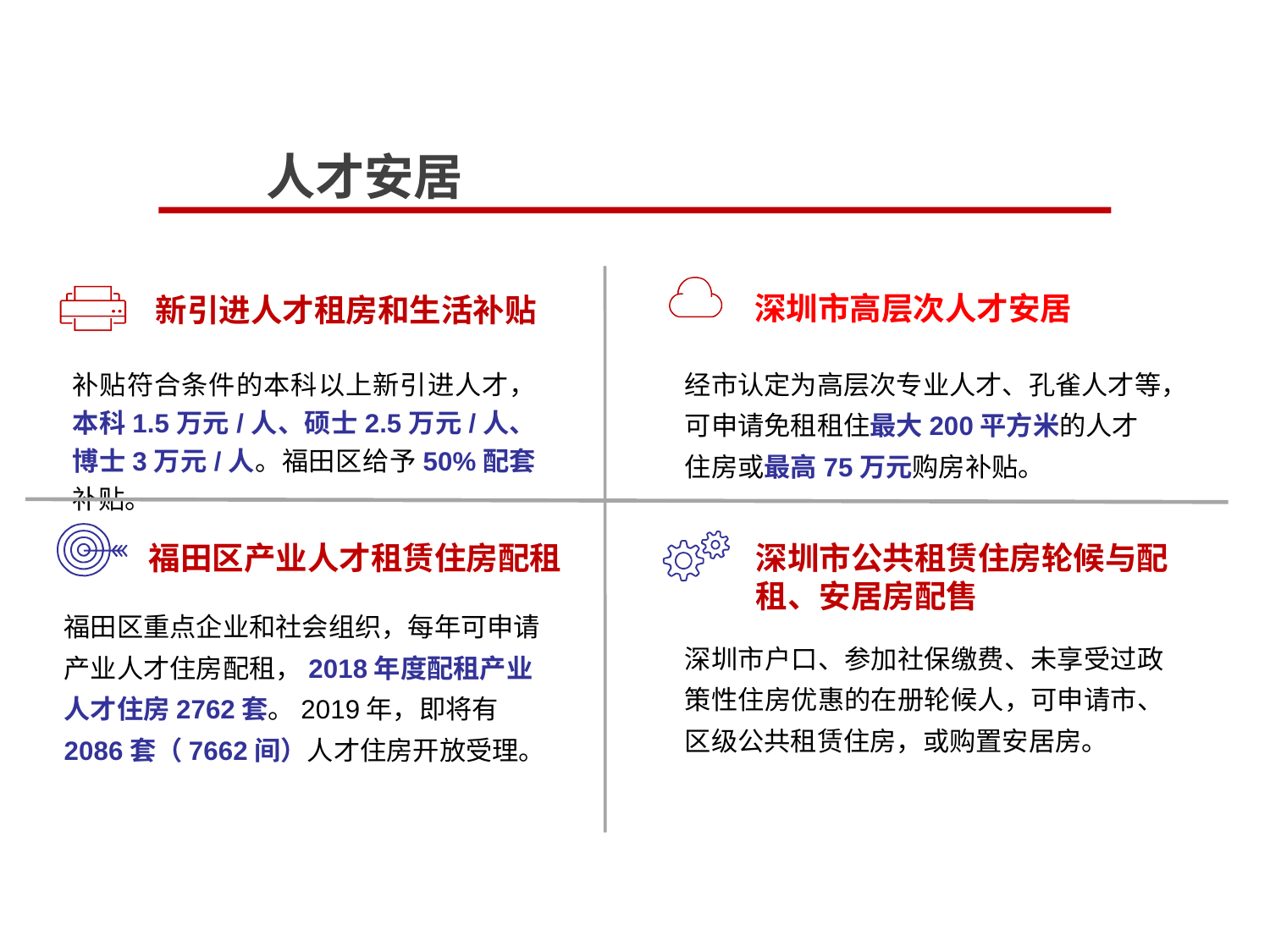

人才安居

新引进人才租房和生活补贴

补贴符合条件的本科以上新引进人才，本科1.5万元/人、硕士2.5万元/人、博士3万元/人。福田区给予50%配套补贴。

深圳市高层次人才安居
经市认定为高层次专业人才、孔雀人才等，可申请免租租住最大200平方米的人才住房或最高75万元购房补贴。

福田区产业人才租赁住房配租
福田区重点企业和社会组织，每年可申请产业人才住房配租，2018年度配租产业人才住房2762套。2019年，即将有2086套（7662间）人才住房开放受理。
深圳市公共租赁住房轮候与配租、安居房配售
深圳市户口、参加社保缴费、未享受过政策性住房优惠的在册轮候人，可申请市、区级公共租赁住房，或购置安居房。